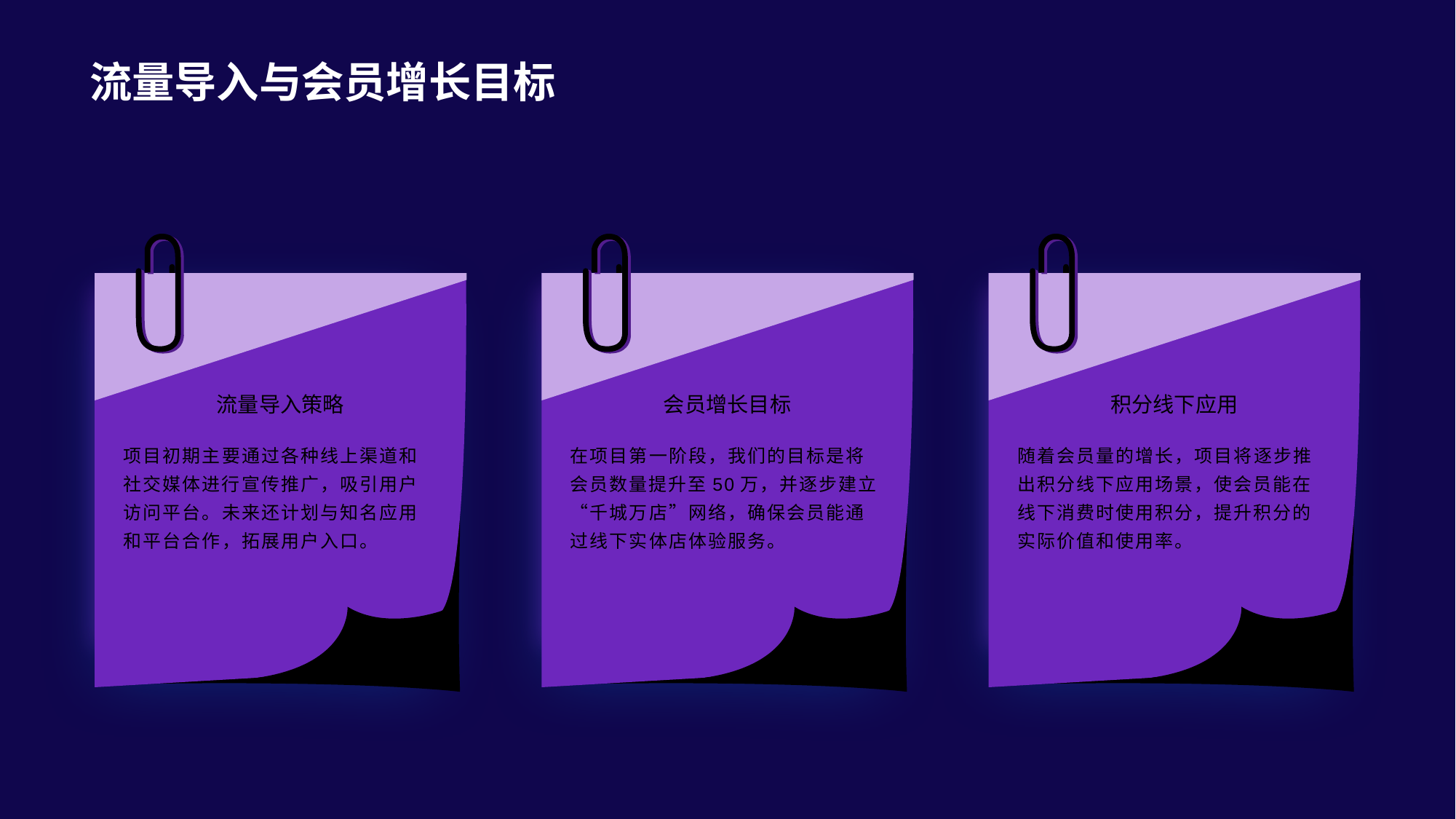

流量导入与会员增长目标

流量导入策略
项目初期主要通过各种线上渠道和社交媒体进行宣传推广，吸引用户访问平台。未来还计划与知名应用和平台合作，拓展用户入口。

会员增长目标
在项目第一阶段，我们的目标是将会员数量提升至50万，并逐步建立“千城万店”网络，确保会员能通过线下实体店体验服务。

积分线下应用
随着会员量的增长，项目将逐步推出积分线下应用场景，使会员能在线下消费时使用积分，提升积分的实际价值和使用率。